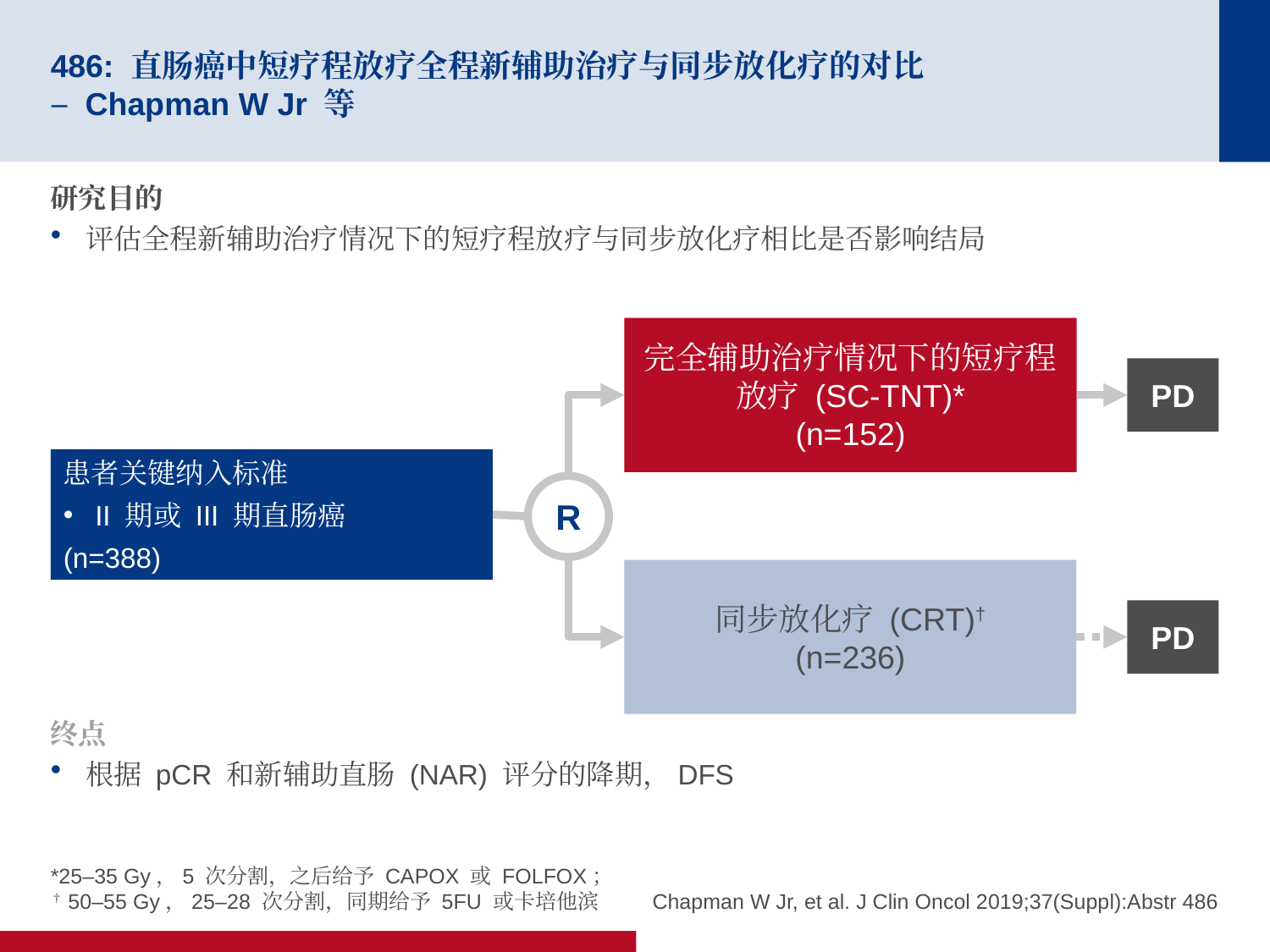

# 486: 直肠癌中短疗程放疗全程新辅助治疗与同步放化疗的对比 – Chapman W Jr 等
研究目的
评估全程新辅助治疗情况下的短疗程放疗与同步放化疗相比是否影响结局
完全辅助治疗情况下的短疗程放疗 (SC-TNT)*
(n=152)
PD
患者关键纳入标准
II 期或 III 期直肠癌
(n=388)
R
同步放化疗 (CRT)†
(n=236)
PD
终点
根据 pCR 和新辅助直肠 (NAR) 评分的降期，DFS

*25–35 Gy，5 次分割，之后给予 CAPOX 或 FOLFOX；
†50–55 Gy，25–28 次分割，同期给予 5FU 或卡培他滨
Chapman W Jr, et al. J Clin Oncol 2019;37(Suppl):Abstr 486